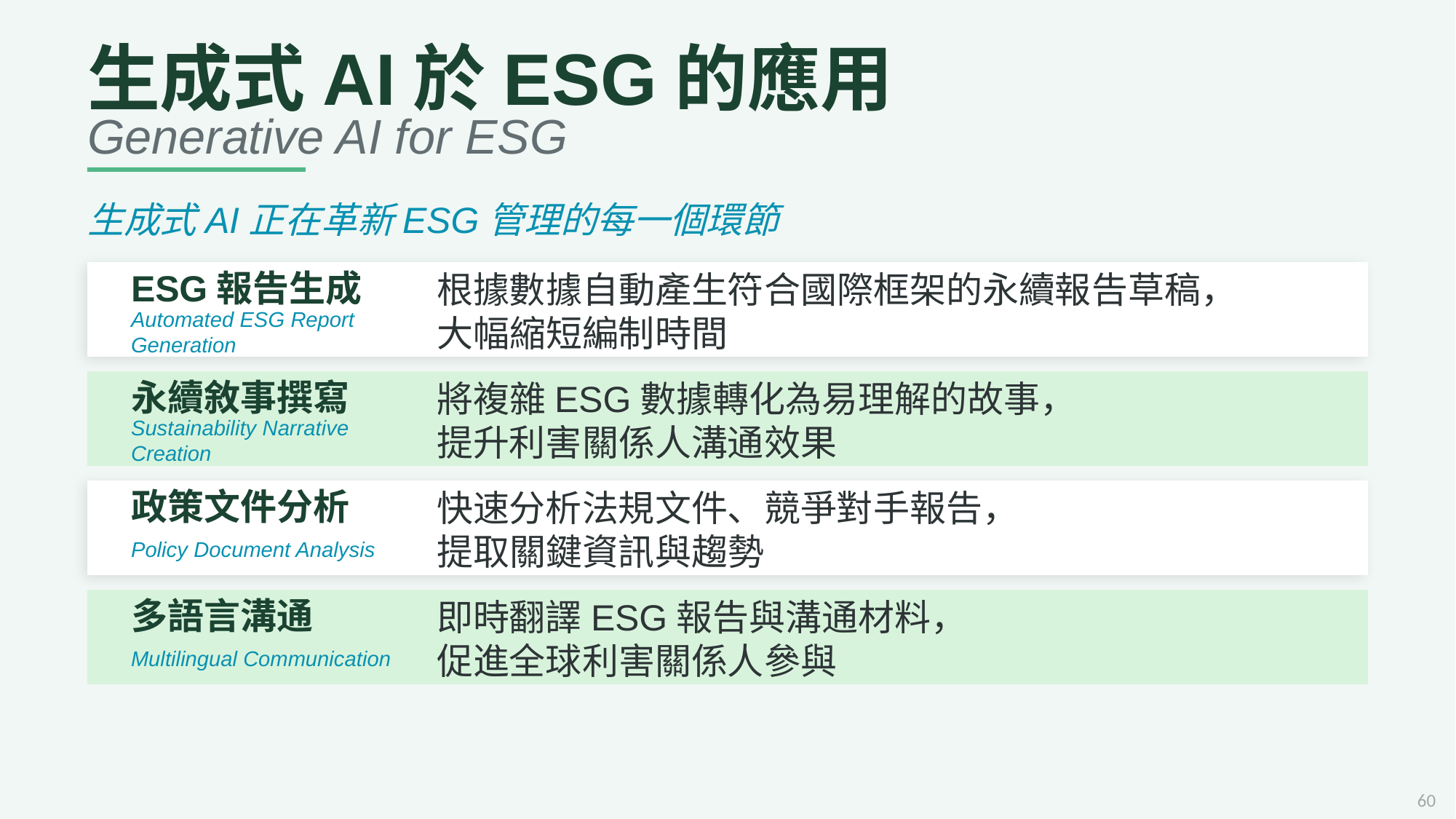

生成式AI於ESG的應用
Generative AI for ESG

生成式AI正在革新ESG管理的每一個環節

ESG報告生成
根據數據自動產生符合國際框架的永續報告草稿，
大幅縮短編制時間
Automated ESG Report Generation

永續敘事撰寫
將複雜ESG數據轉化為易理解的故事，
提升利害關係人溝通效果
Sustainability Narrative Creation

政策文件分析
快速分析法規文件、競爭對手報告，
提取關鍵資訊與趨勢
Policy Document Analysis

多語言溝通
即時翻譯ESG報告與溝通材料，
促進全球利害關係人參與
Multilingual Communication
60